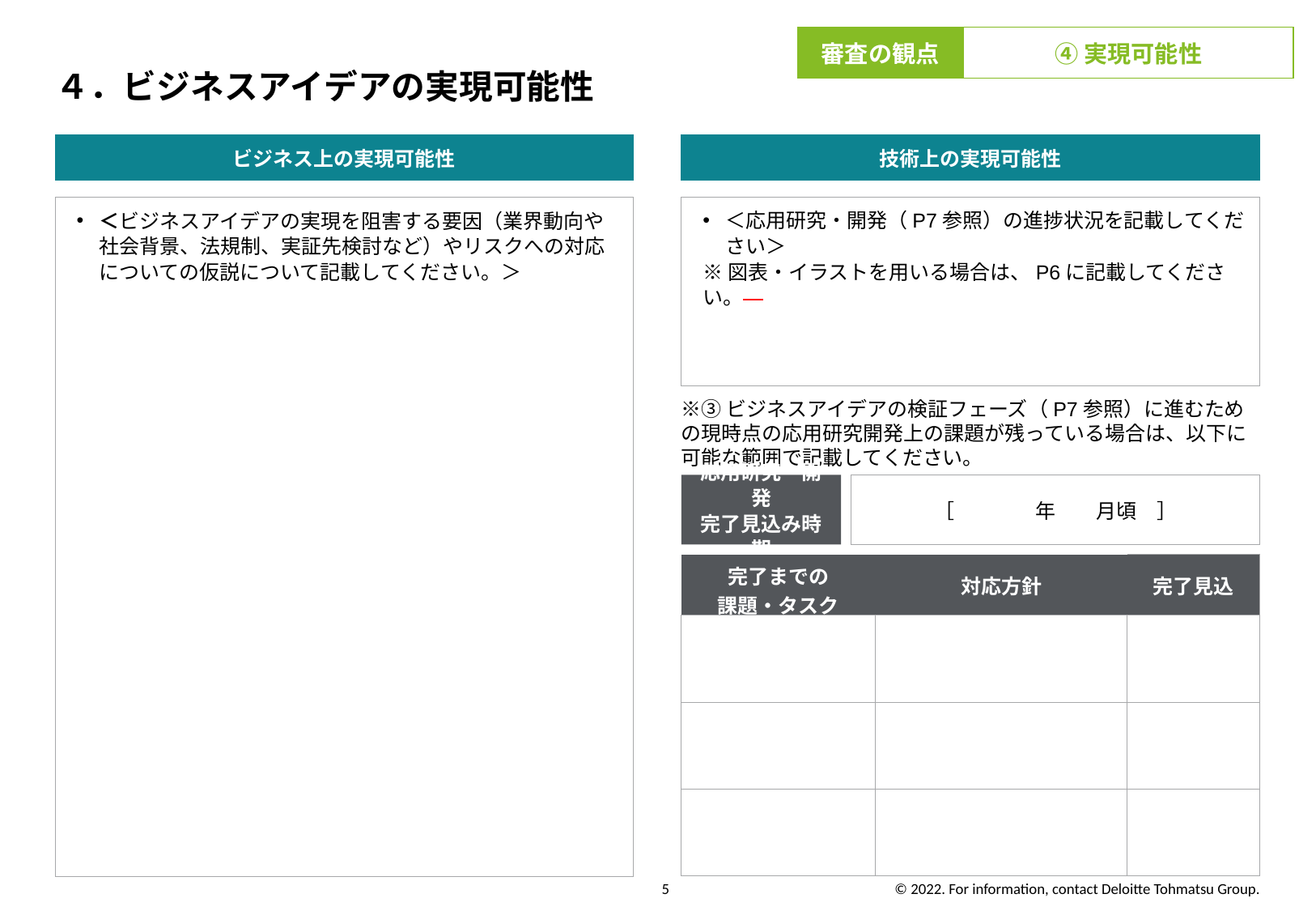

# ４．ビジネスアイデアの実現可能性
審査の観点
④実現可能性
ビジネス上の実現可能性
技術上の実現可能性
＜応用研究・開発（P7参照）の進捗状況を記載してください＞
※図表・イラストを用いる場合は、P6に記載してください。

＜ビジネスアイデアの実現を阻害する要因（業界動向や社会背景、法規制、実証先検討など）やリスクへの対応についての仮説について記載してください。＞
※③ビジネスアイデアの検証フェーズ（P7参照）に進むための現時点の応用研究開発上の課題が残っている場合は、以下に可能な範囲で記載してください。
応用研究・開発
完了見込み時期
［　　　　年　　月頃　］
| 完了までの 課題・タスク | 対応方針 | 完了見込 |
| --- | --- | --- |
|  |  |  |
|  |  |  |
|  |  |  |
5